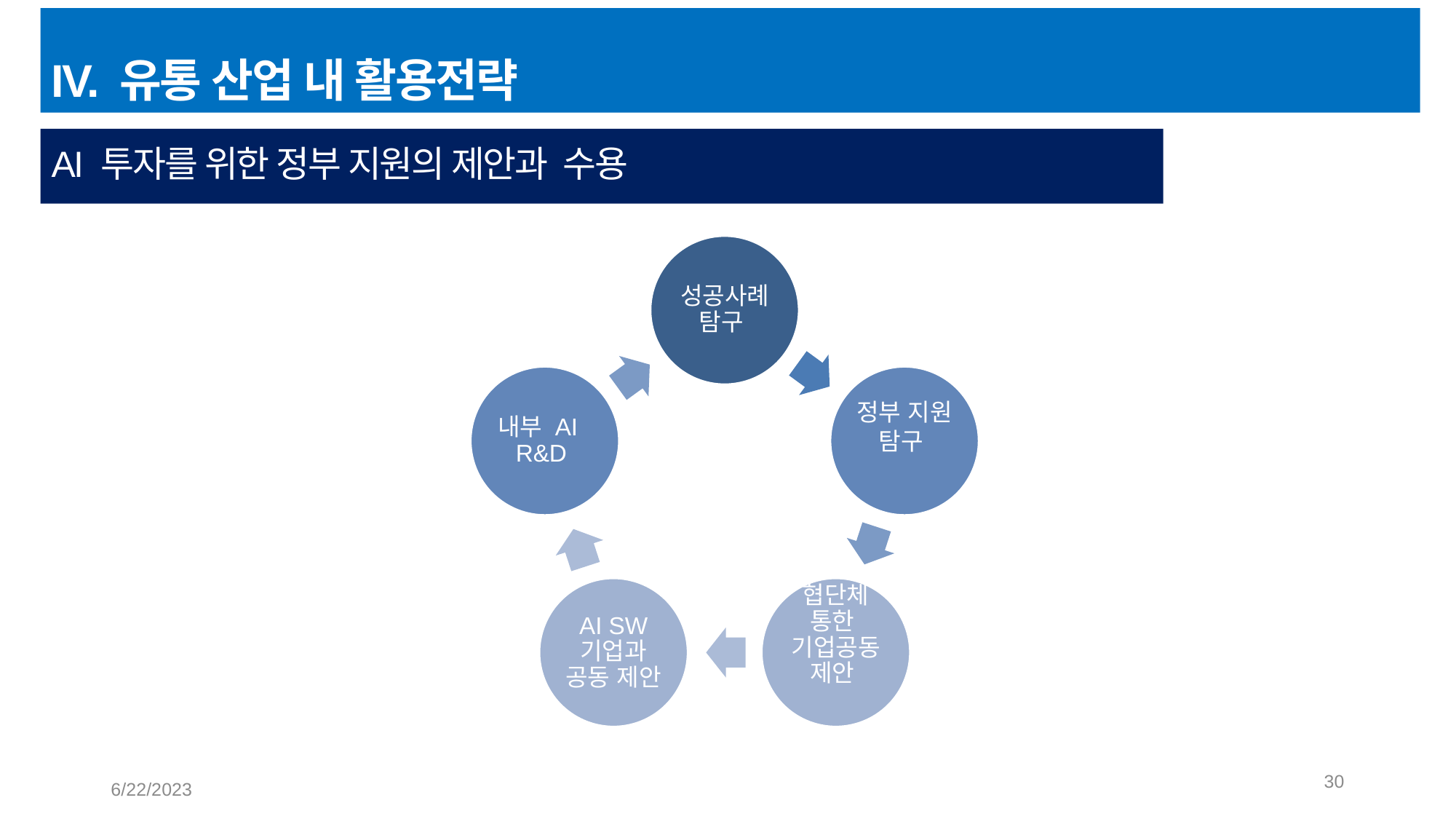

IV. 유통 산업 내 활용전략

AI 투자를 위한 정부 지원의 제안과  수용
성공사례 탐구

정부 지원 탐구

협단체 통한  기업공동 제안

AI SW 기업과 공동 제안

내부 AI   R&D

30
6/22/2023